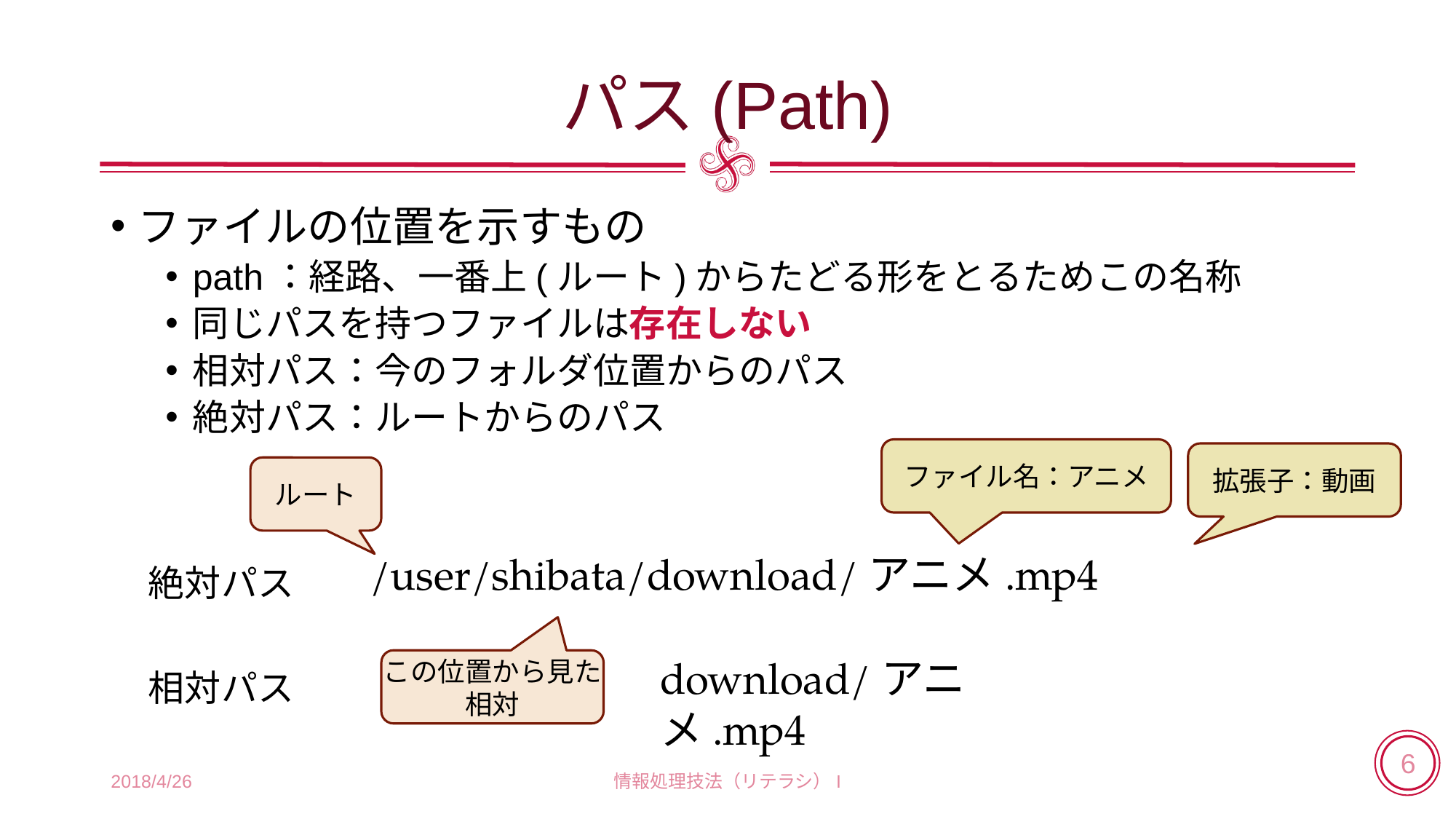

# パス(Path)
ファイルの位置を示すもの
path：経路、一番上(ルート)からたどる形をとるためこの名称
同じパスを持つファイルは存在しない
相対パス：今のフォルダ位置からのパス
絶対パス：ルートからのパス
ファイル名：アニメ
拡張子：動画
ルート
/user/shibata/download/アニメ.mp4
絶対パス
download/アニメ.mp4
この位置から見た
相対
相対パス
2018/4/26
情報処理技法（リテラシ）I